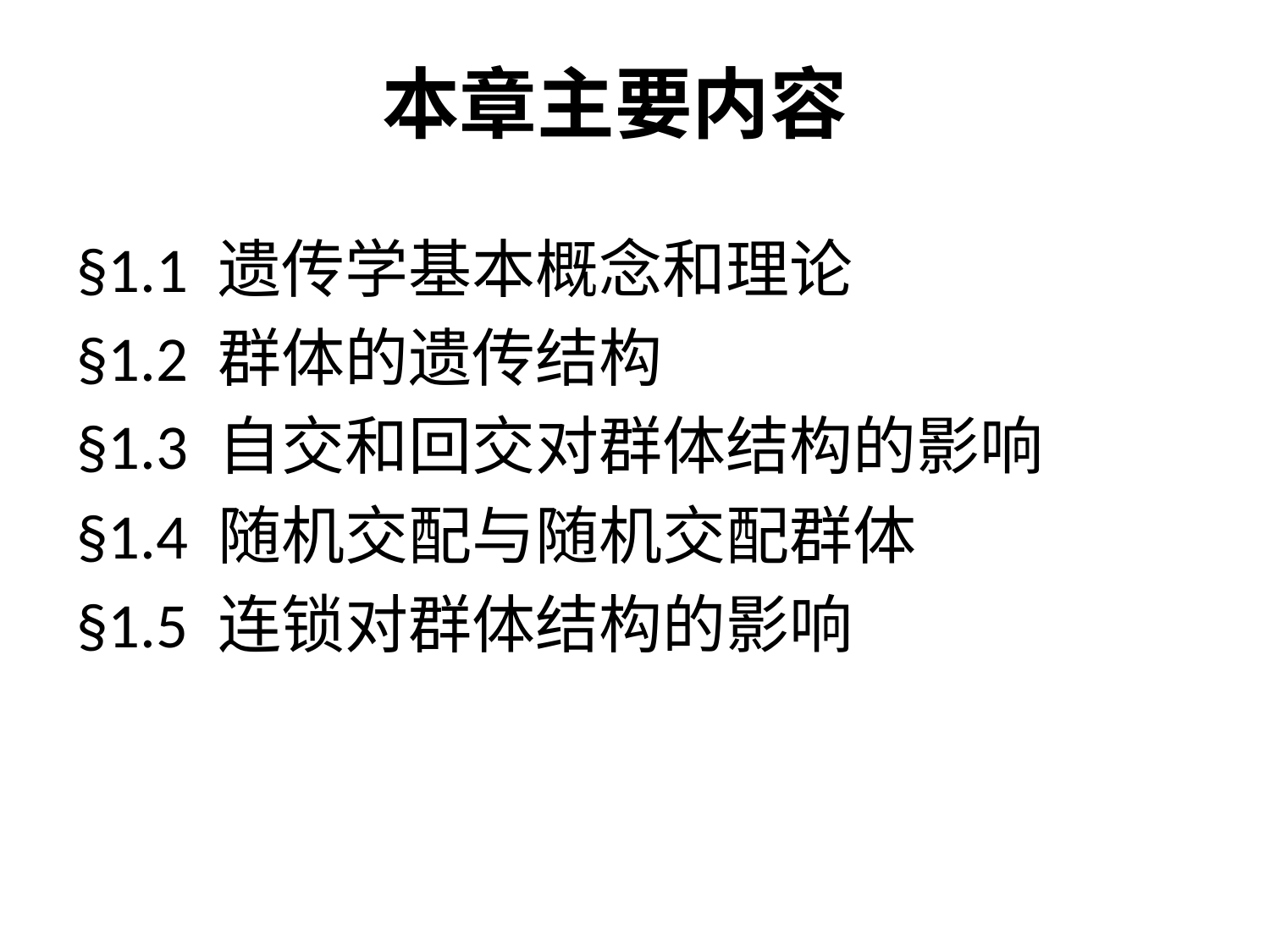

# 本章主要内容
§1.1 遗传学基本概念和理论
§1.2 群体的遗传结构
§1.3 自交和回交对群体结构的影响
§1.4 随机交配与随机交配群体
§1.5 连锁对群体结构的影响